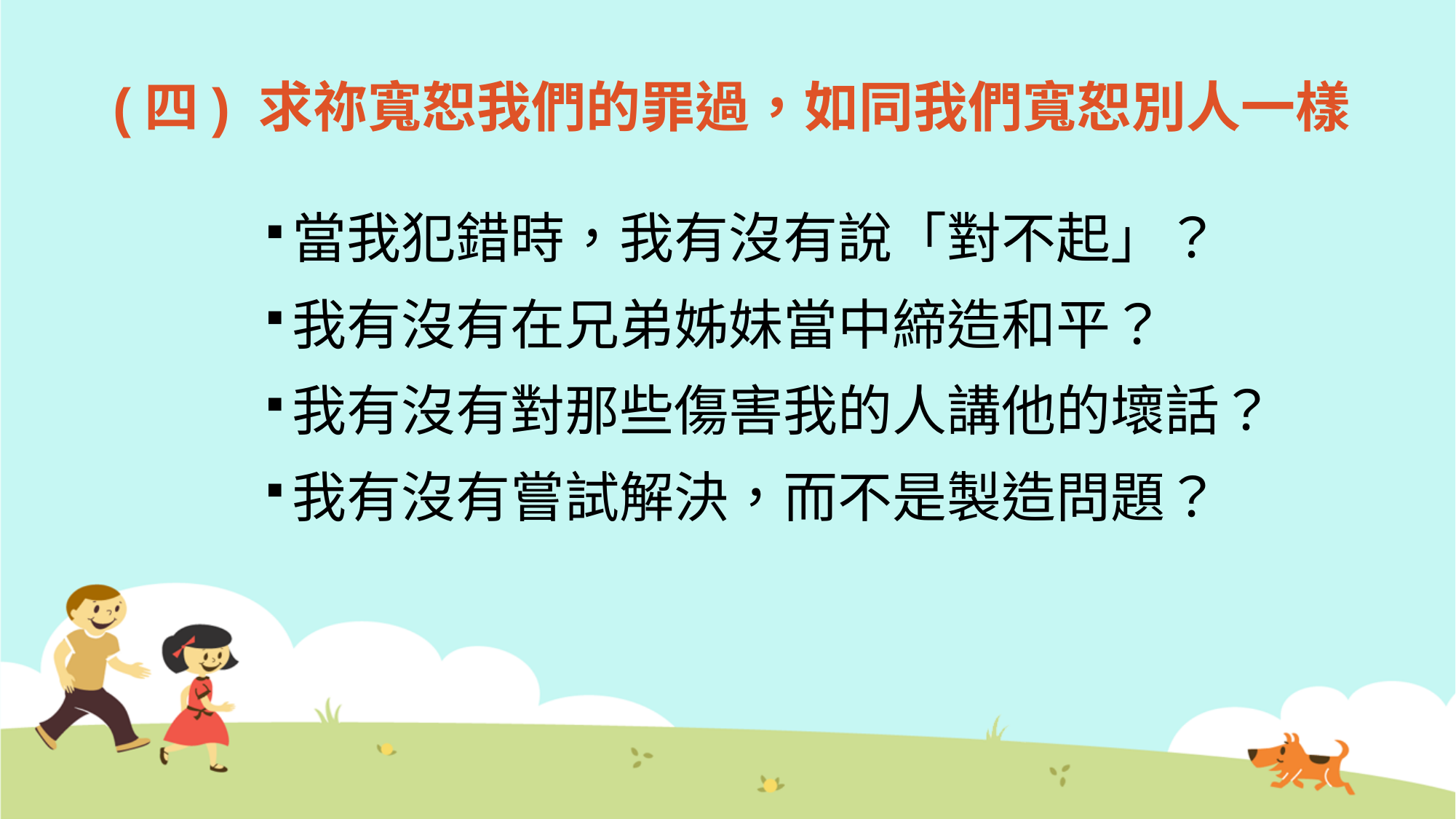

# (四) 求祢寬恕我們的罪過，如同我們寬恕別人一樣
當我犯錯時，我有沒有說「對不起」？
我有沒有在兄弟姊妹當中締造和平？
我有沒有對那些傷害我的人講他的壞話？
我有沒有嘗試解決，而不是製造問題？